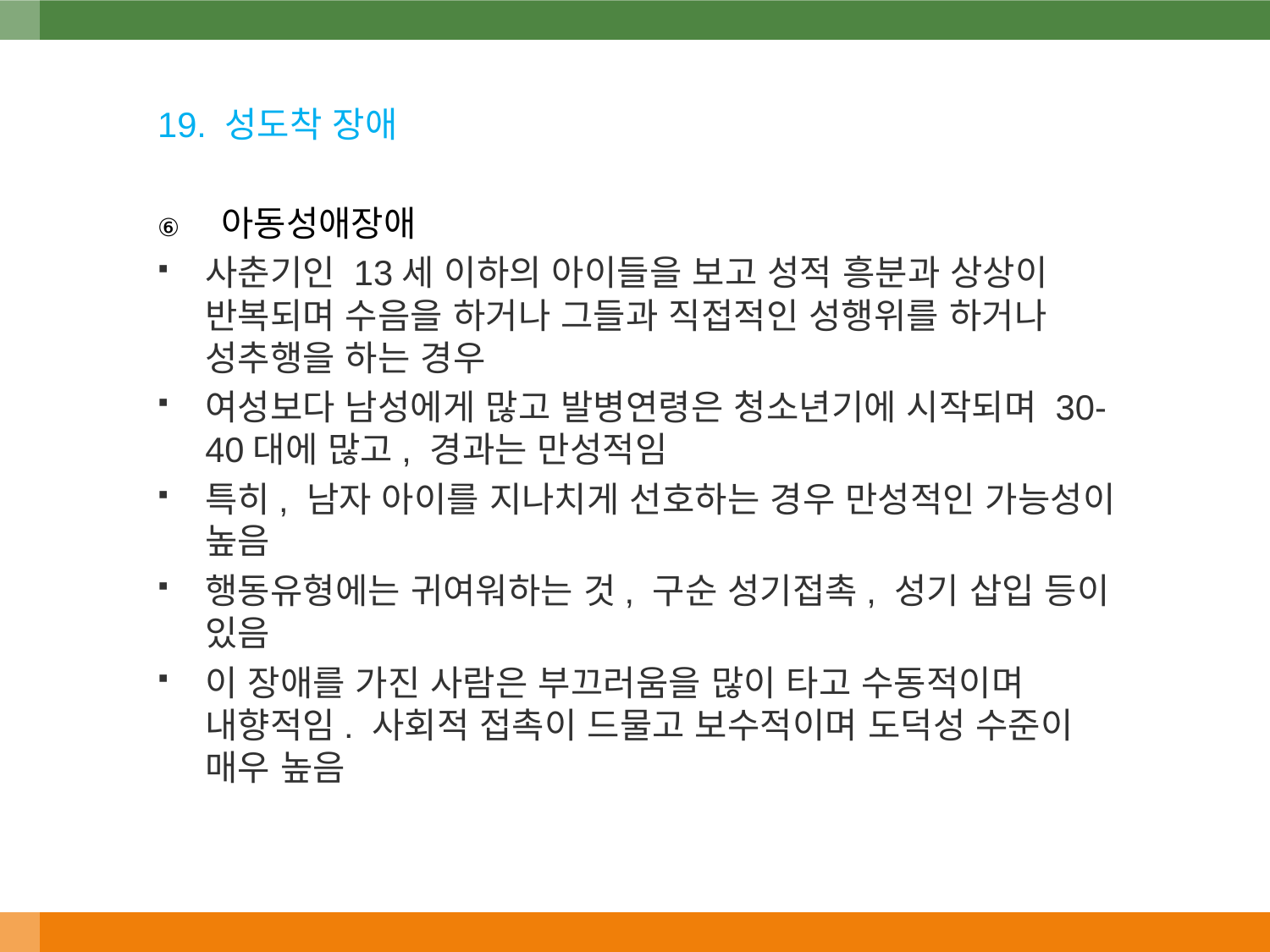

19. 성도착 장애

아동성애장애
사춘기인 13세 이하의 아이들을 보고 성적 흥분과 상상이 반복되며 수음을 하거나 그들과 직접적인 성행위를 하거나 성추행을 하는 경우
여성보다 남성에게 많고 발병연령은 청소년기에 시작되며 30-40대에 많고, 경과는 만성적임
특히, 남자 아이를 지나치게 선호하는 경우 만성적인 가능성이 높음
행동유형에는 귀여워하는 것, 구순 성기접촉, 성기 삽입 등이 있음
이 장애를 가진 사람은 부끄러움을 많이 타고 수동적이며 내향적임. 사회적 접촉이 드물고 보수적이며 도덕성 수준이 매우 높음